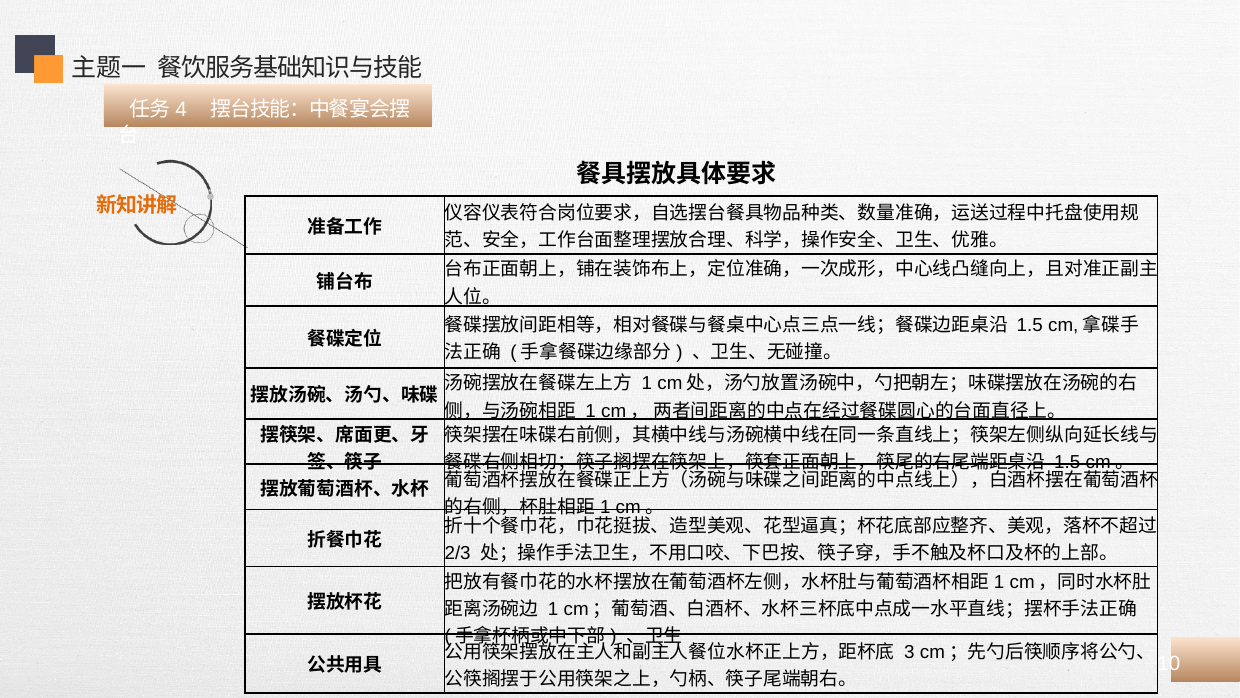

主题一  餐饮服务基础知识与技能

 任务4    摆台技能：中餐宴会摆台
餐具摆放具体要求
| 准备工作 | 仪容仪表符合岗位要求，自选摆台餐具物品种类、数量准确，运送过程中托盘使用规范、安全，工作台面整理摆放合理、科学，操作安全、卫生、优雅。 |
| --- | --- |
| 铺台布 | 台布正面朝上，铺在装饰布上，定位准确，一次成形，中心线凸缝向上，且对准正副主人位。 |
| 餐碟定位 | 餐碟摆放间距相等，相对餐碟与餐桌中心点三点一线；餐碟边距桌沿 1.5 cm,拿碟手法正确 (手拿餐碟边缘部分) 、卫生、无碰撞。 |
| 摆放汤碗、汤勺、味碟 | 汤碗摆放在餐碟左上方 1 cm处，汤勺放置汤碗中，勺把朝左；味碟摆放在汤碗的右侧，与汤碗相距 1 cm， 两者间距离的中点在经过餐碟圆心的台面直径上。 |
| 摆筷架、席面更、牙签、筷子 | 筷架摆在味碟右前侧，其横中线与汤碗横中线在同一条直线上；筷架左侧纵向延长线与餐碟右侧相切；筷子搁摆在筷架上，筷套正面朝上，筷尾的右尾端距桌沿 1.5 cm。 |
| 摆放葡萄酒杯、水杯 | 葡萄酒杯摆放在餐碟正上方（汤碗与味碟之间距离的中点线上），白酒杯摆在葡萄酒杯的右侧，杯肚相距1 cm。 |
| 折餐巾花 | 折十个餐巾花，巾花挺拔、造型美观、花型逼真；杯花底部应整齐、美观，落杯不超过 2/3 处；操作手法卫生，不用口咬、下巴按、筷子穿，手不触及杯口及杯的上部。 |
| 摆放杯花 | 把放有餐巾花的水杯摆放在葡萄酒杯左侧，水杯肚与葡萄酒杯相距1 cm，同时水杯肚距离汤碗边 1 cm；葡萄酒、白酒杯、水杯三杯底中点成一水平直线；摆杯手法正确 (手拿杯柄或中下部) 、卫生 |
| 公共用具 | 公用筷架摆放在主人和副主人餐位水杯正上方，距杯底 3 cm；先勺后筷顺序将公勺、公筷搁摆于公用筷架之上，勺柄、筷子尾端朝右。 |